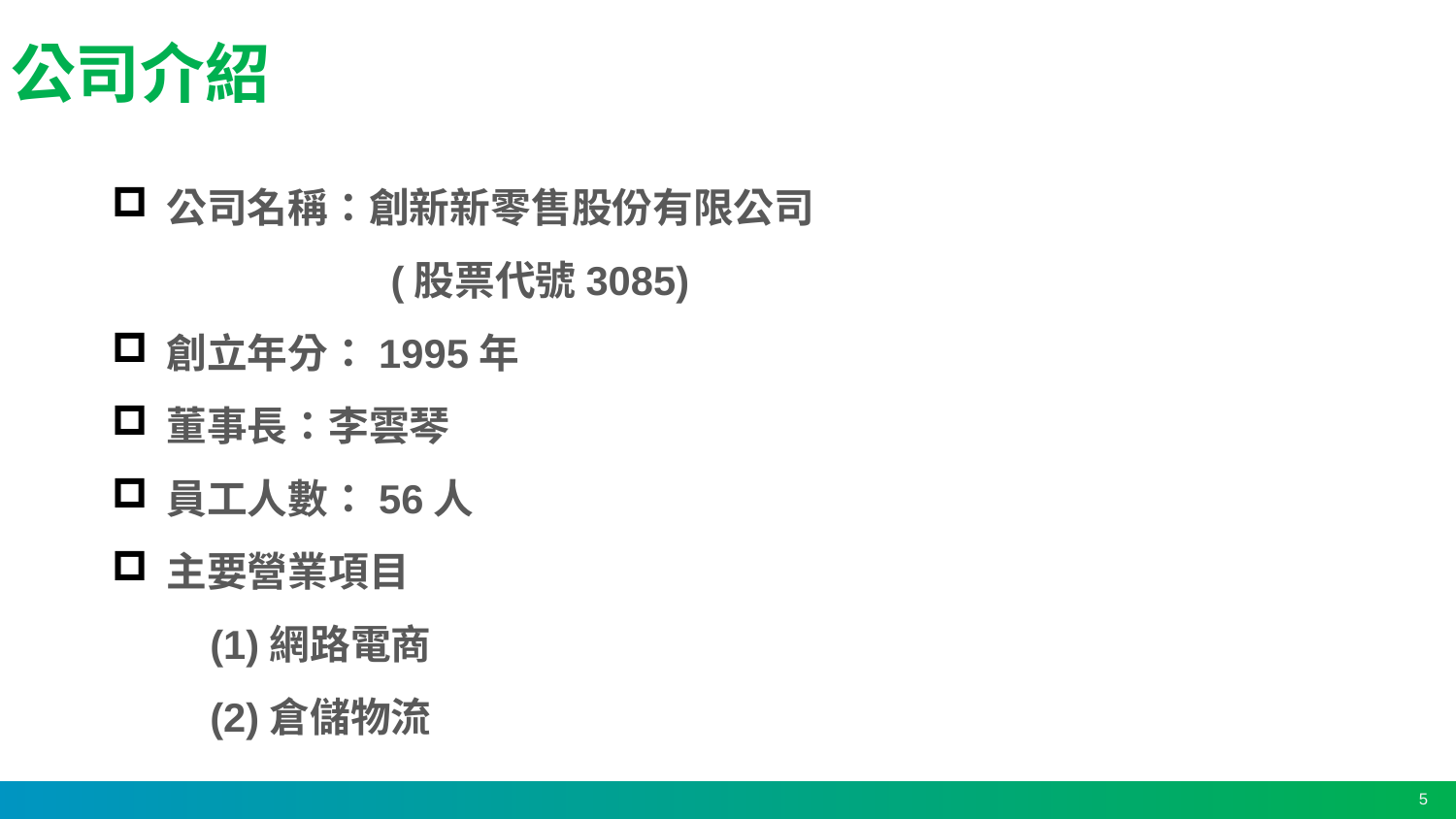

# 公司介紹
公司名稱：創新新零售股份有限公司
                         (股票代號3085)
創立年分：1995年
董事長：李雲琴
員工人數：56人
主要營業項目
(1)網路電商
(2)倉儲物流